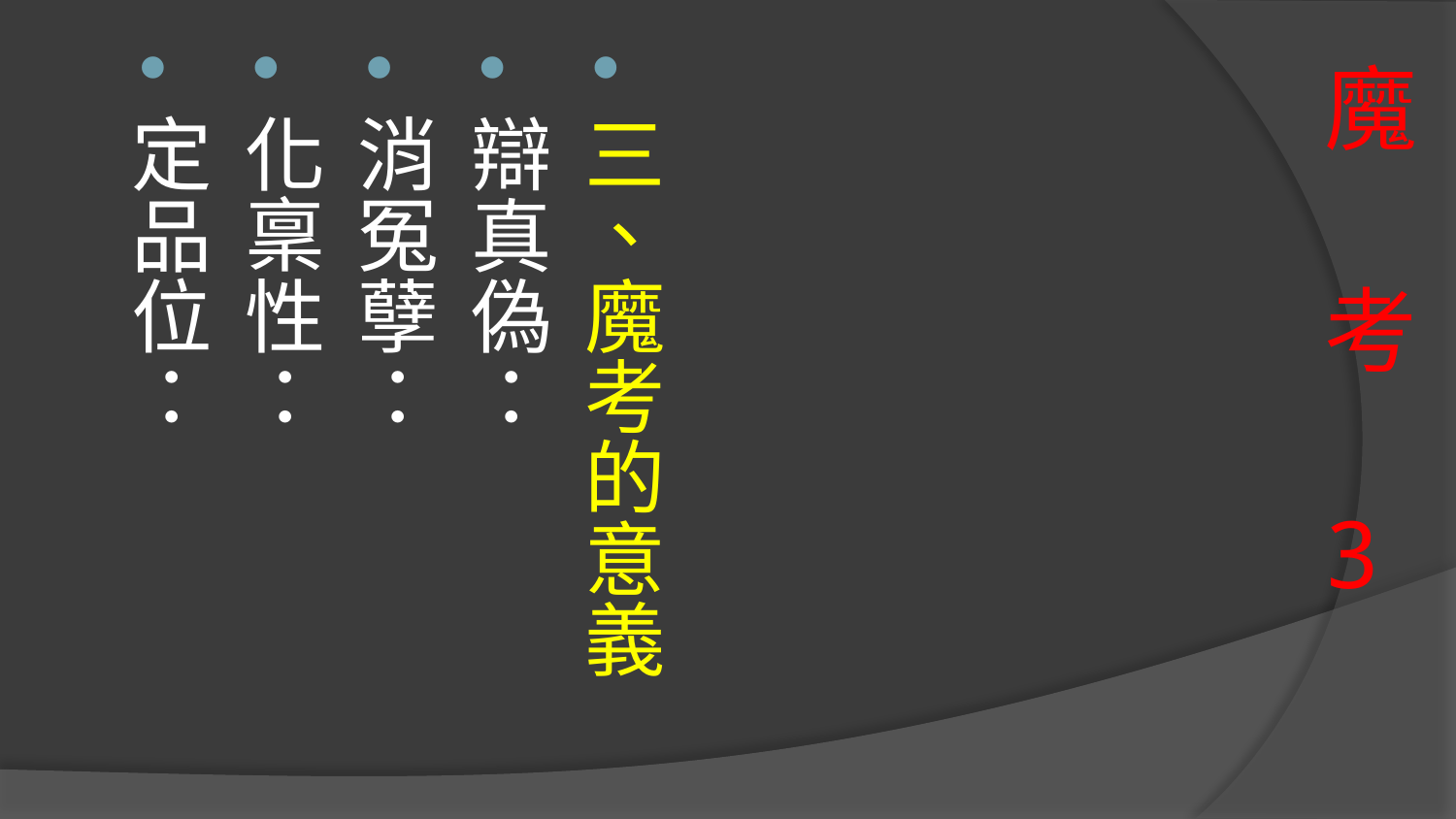

三、魔考的意義
辯真偽：
消冤孽：
化稟性：
定品位：

# 魔 考 3